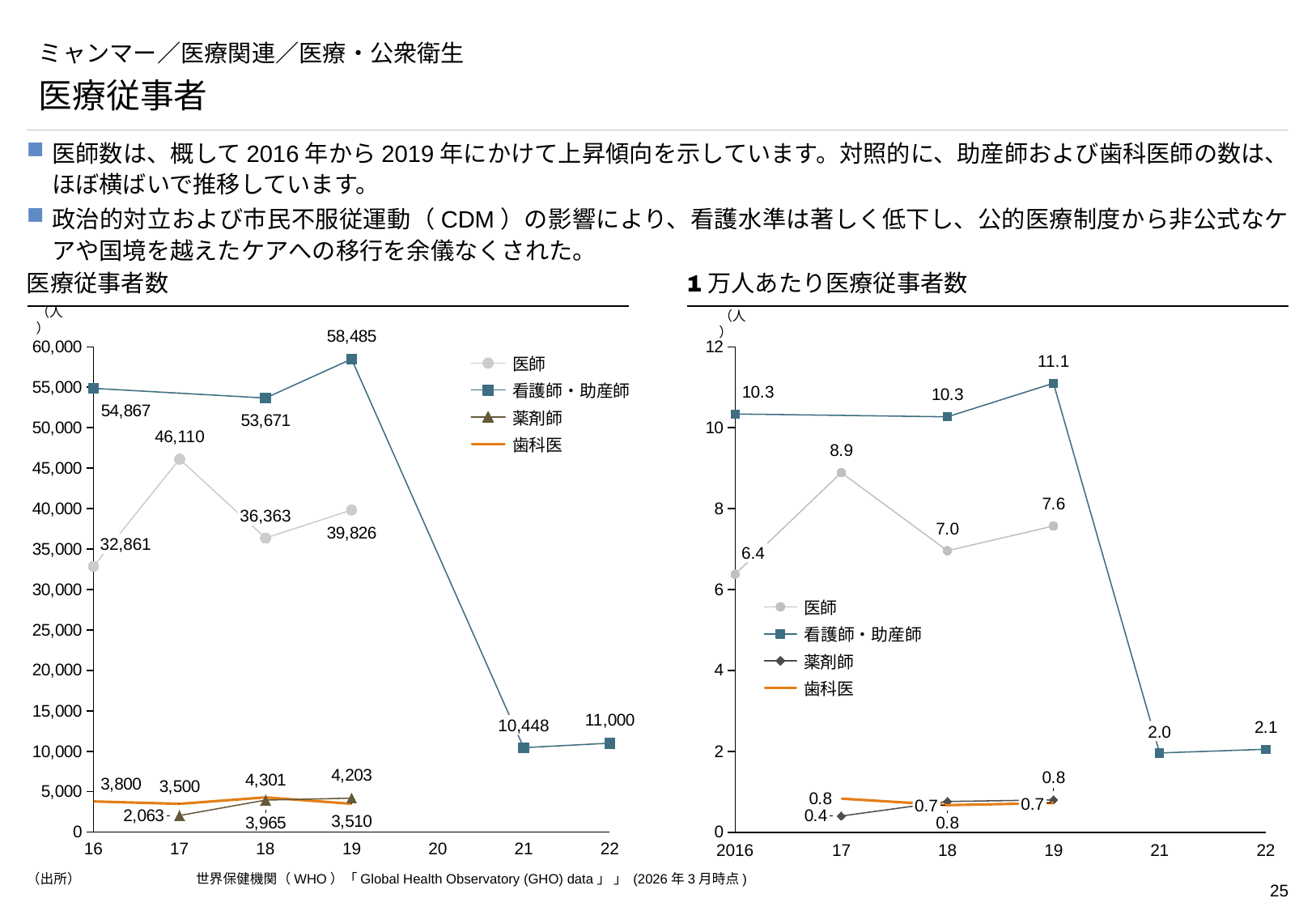

# ミャンマー／医療関連／医療・公衆衛生
医療従事者
医師数は、概して2016年から2019年にかけて上昇傾向を示しています。対照的に、助産師および歯科医師の数は、ほぼ横ばいで推移しています。
政治的対立および市民不服従運動（CDM）の影響により、看護水準は著しく低下し、公的医療制度から非公式なケアや国境を越えたケアへの移行を余儀なくされた。
医療従事者数
1万人あたり医療従事者数
（人）

### Chart

| Category |  |  |  |  |
|---|---|---|---|---|
（人）

### Chart

| Category |  |  |  |  |
|---|---|---|---|---|
医師

看護師・助産師

薬剤師

歯科医
36,363
32,861
6.4
医師

看護師・助産師

薬剤師

歯科医
10,448
2.0
0.7
0.7
16
17
18
19
20
21
22
2016
17
18
19
21
22
（出所） 	世界保健機関（WHO）「Global Health Observatory (GHO) data」 」 (2026年3月時点)